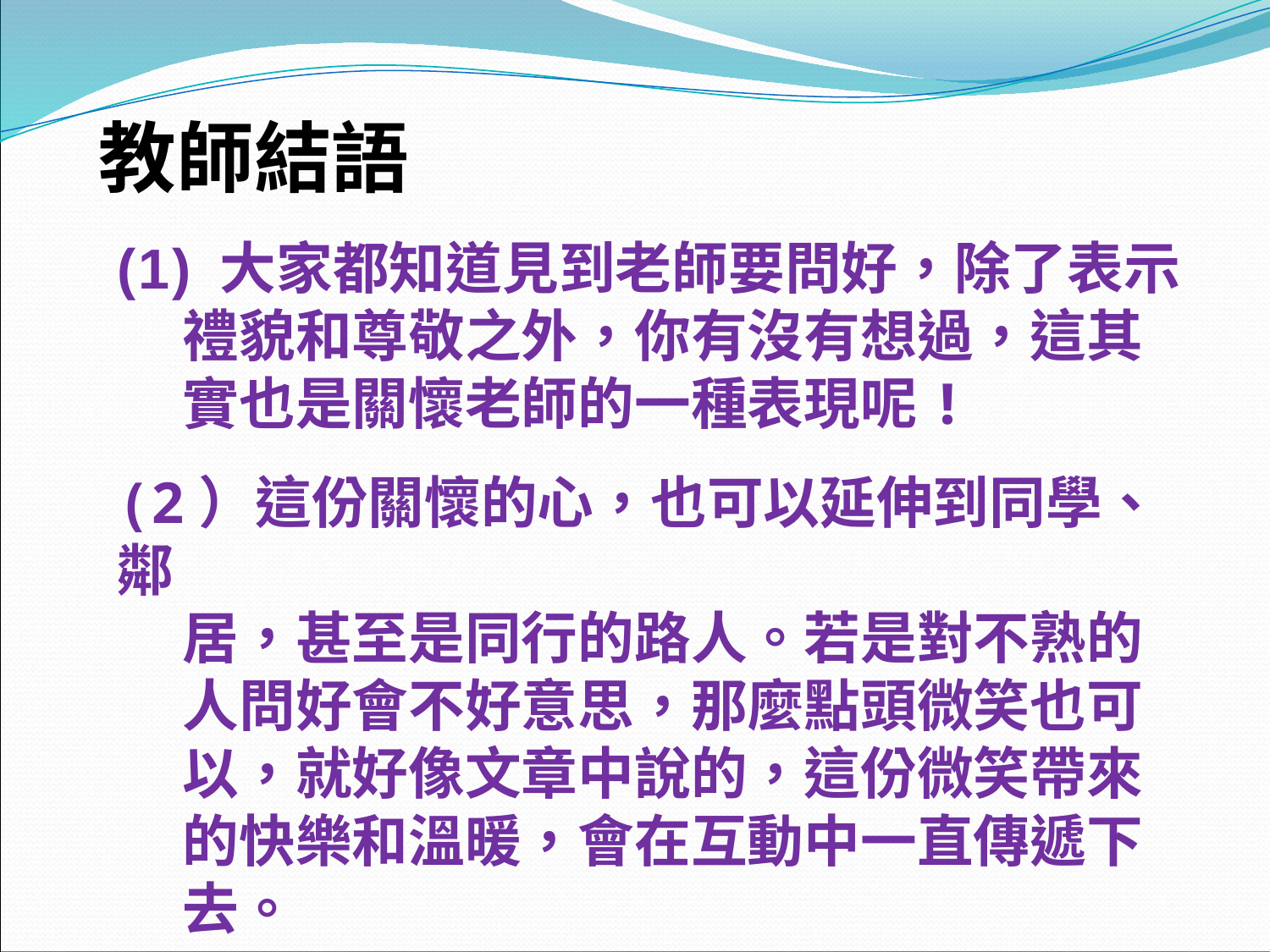

教師結語
 大家都知道見到老師要問好，除了表示
    禮貌和尊敬之外，你有沒有想過，這其
    實也是關懷老師的一種表現呢!
(2）這份關懷的心，也可以延伸到同學、鄰
    居，甚至是同行的路人。若是對不熟的
    人問好會不好意思，那麼點頭微笑也可
    以，就好像文章中說的，這份微笑帶來
    的快樂和溫暖，會在互動中一直傳遞下
    去。